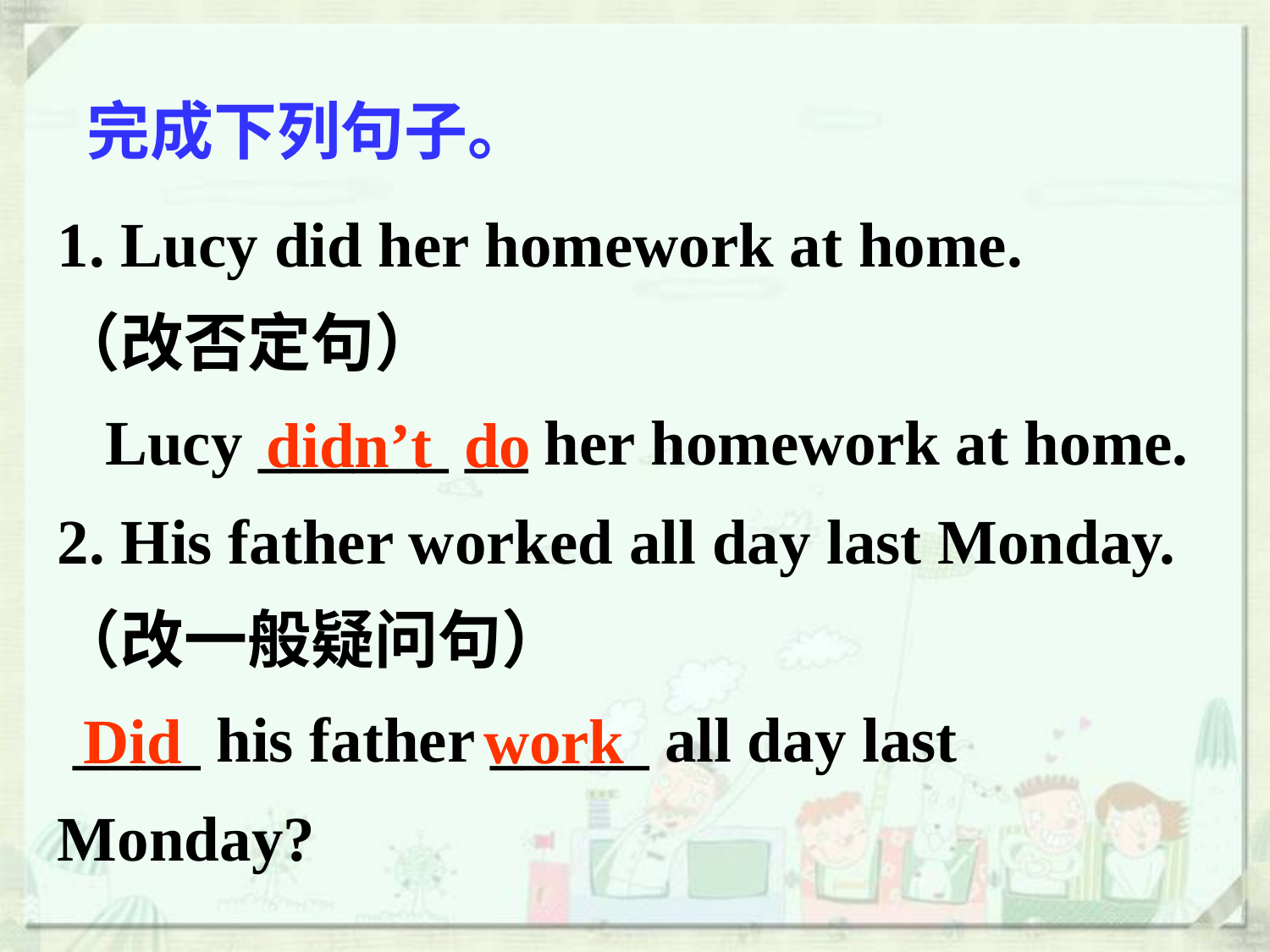

完成下列句子。
1. Lucy did her homework at home.
（改否定句）
   Lucy ______ __ her homework at home.
2. His father worked all day last Monday.（改一般疑问句）
 ____ his father _____ all day last Monday?
didn’t  do
Did                   work